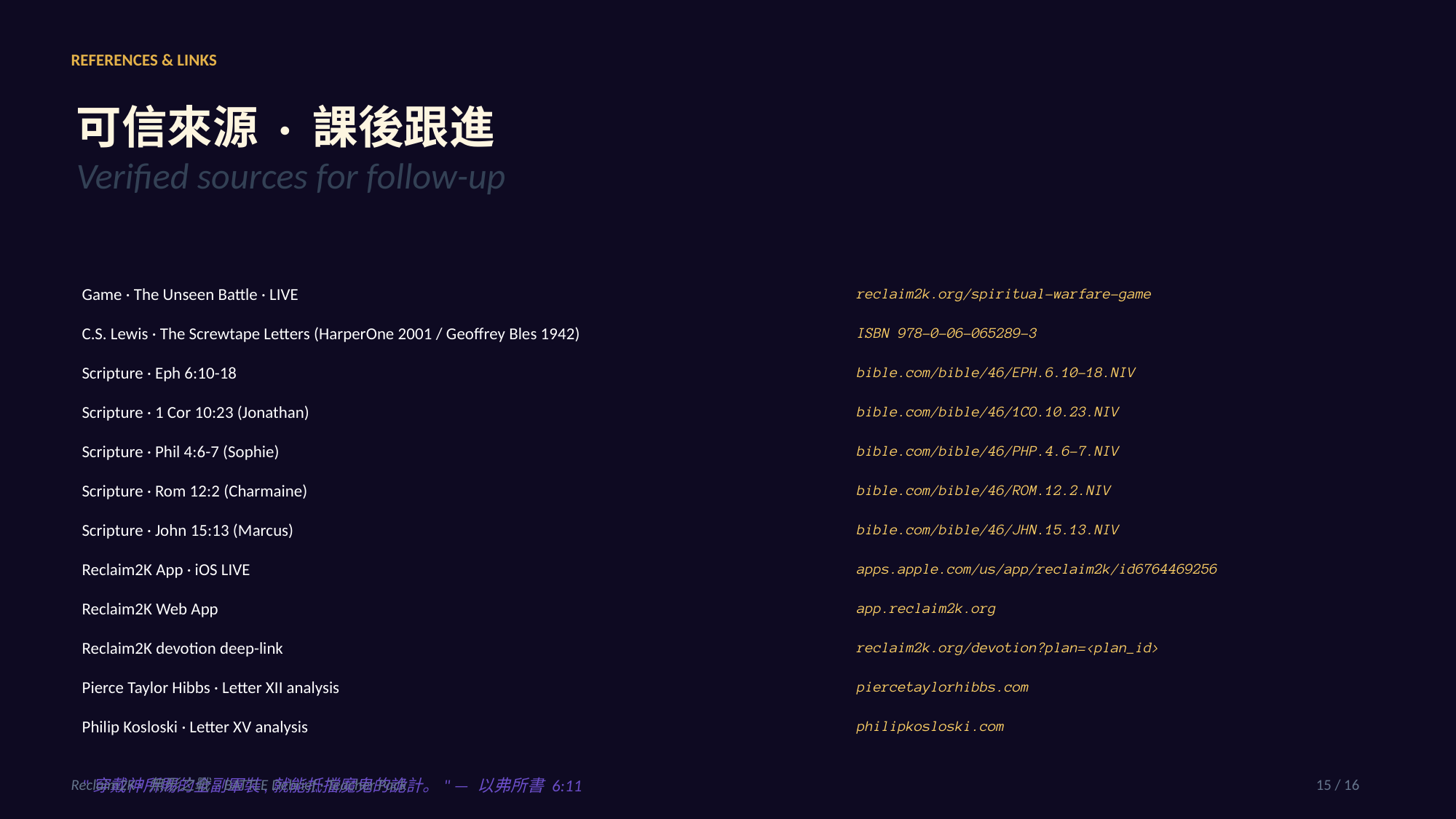

REFERENCES & LINKS
可信來源 · 課後跟進
Verified sources for follow-up
Game · The Unseen Battle · LIVE
reclaim2k.org/spiritual-warfare-game
C.S. Lewis · The Screwtape Letters (HarperOne 2001 / Geoffrey Bles 1942)
ISBN 978-0-06-065289-3
Scripture · Eph 6:10-18
bible.com/bible/46/EPH.6.10-18.NIV
Scripture · 1 Cor 10:23 (Jonathan)
bible.com/bible/46/1CO.10.23.NIV
Scripture · Phil 4:6-7 (Sophie)
bible.com/bible/46/PHP.4.6-7.NIV
Scripture · Rom 12:2 (Charmaine)
bible.com/bible/46/ROM.12.2.NIV
Scripture · John 15:13 (Marcus)
bible.com/bible/46/JHN.15.13.NIV
Reclaim2K App · iOS LIVE
apps.apple.com/us/app/reclaim2k/id6764469256
Reclaim2K Web App
app.reclaim2k.org
Reclaim2K devotion deep-link
reclaim2k.org/devotion?plan=<plan_id>
Pierce Taylor Hibbs · Letter XII analysis
piercetaylorhibbs.com
Philip Kosloski · Letter XV analysis
philipkosloski.com
Reclaim2K · 無形之戰 · BATTLE Debrief · Teacher Pack
"穿戴神所賜的全副軍裝,就能抵擋魔鬼的詭計。" — 以弗所書 6:11
15 / 16